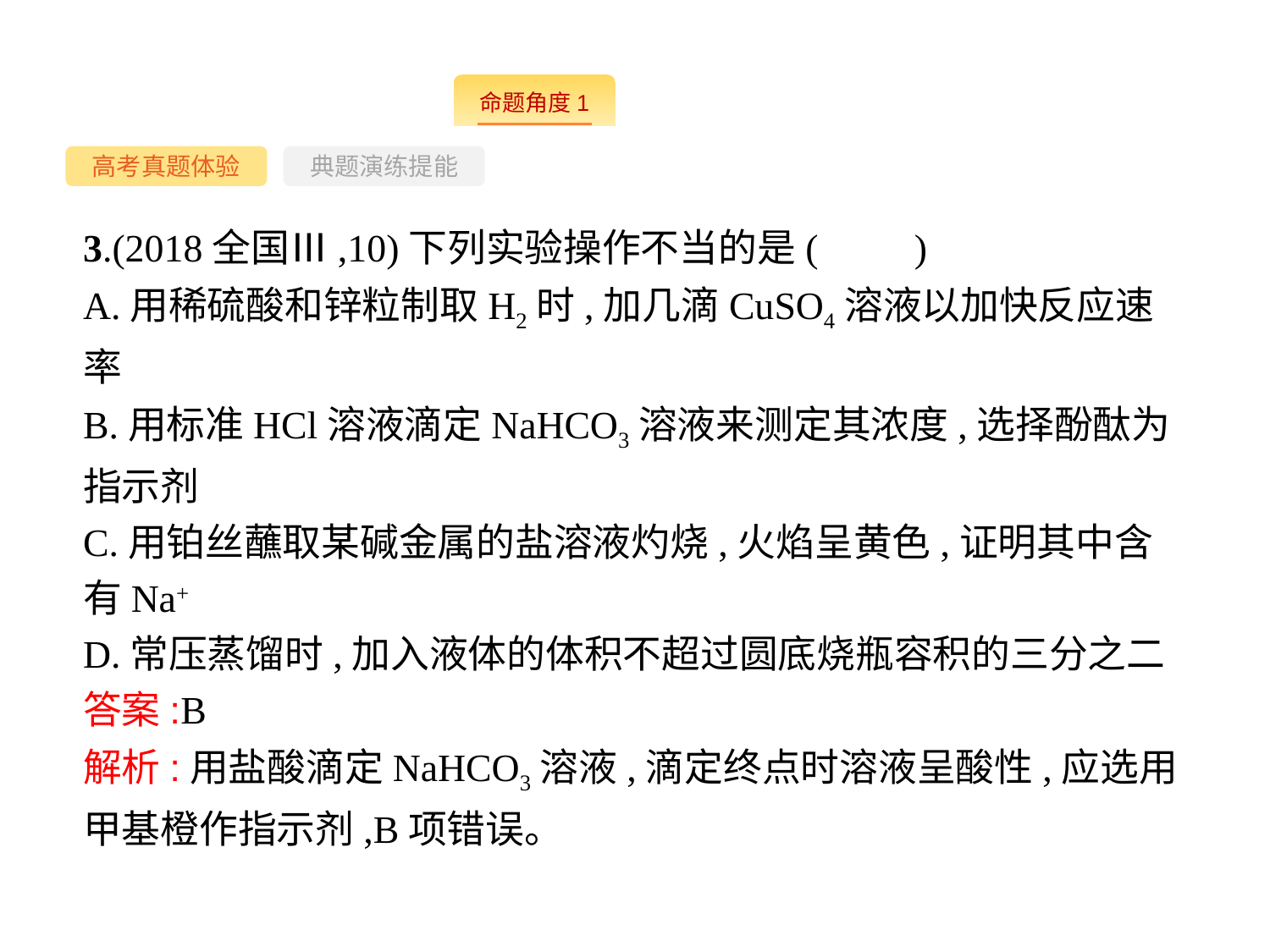

-7-
高考真题体验
典题演练提能
3.(2018全国Ⅲ,10)下列实验操作不当的是(　　)
A.用稀硫酸和锌粒制取H2时,加几滴CuSO4溶液以加快反应速率
B.用标准HCl溶液滴定NaHCO3溶液来测定其浓度,选择酚酞为指示剂
C.用铂丝蘸取某碱金属的盐溶液灼烧,火焰呈黄色,证明其中含有Na+
D.常压蒸馏时,加入液体的体积不超过圆底烧瓶容积的三分之二
答案:B
解析:用盐酸滴定NaHCO3溶液,滴定终点时溶液呈酸性,应选用甲基橙作指示剂,B项错误。